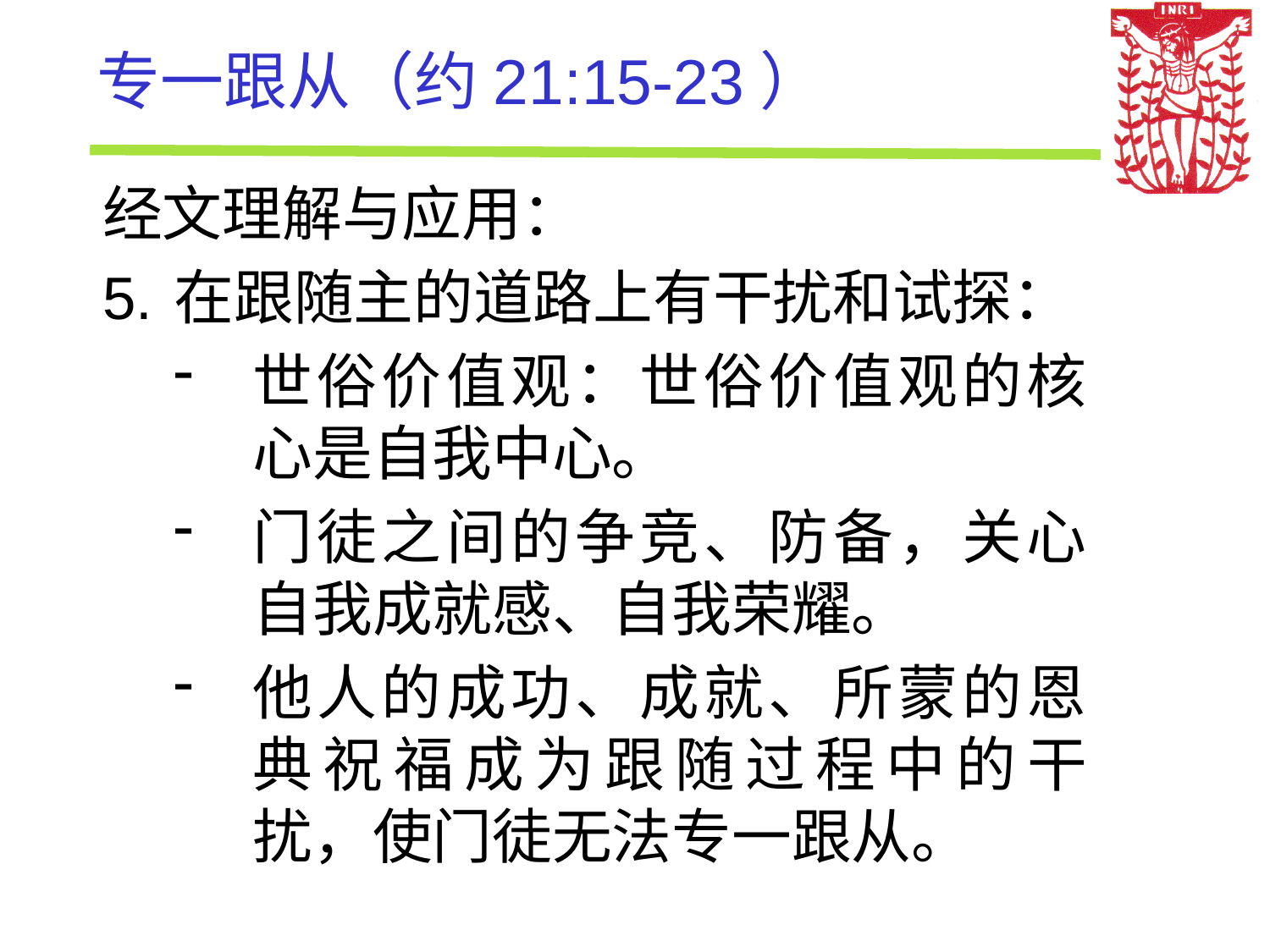

# 专一跟从（约21:15-23）
经文理解与应用：
在跟随主的道路上有干扰和试探：
世俗价值观：世俗价值观的核心是自我中心。
门徒之间的争竞、防备，关心自我成就感、自我荣耀。
他人的成功、成就、所蒙的恩典祝福成为跟随过程中的干扰，使门徒无法专一跟从。